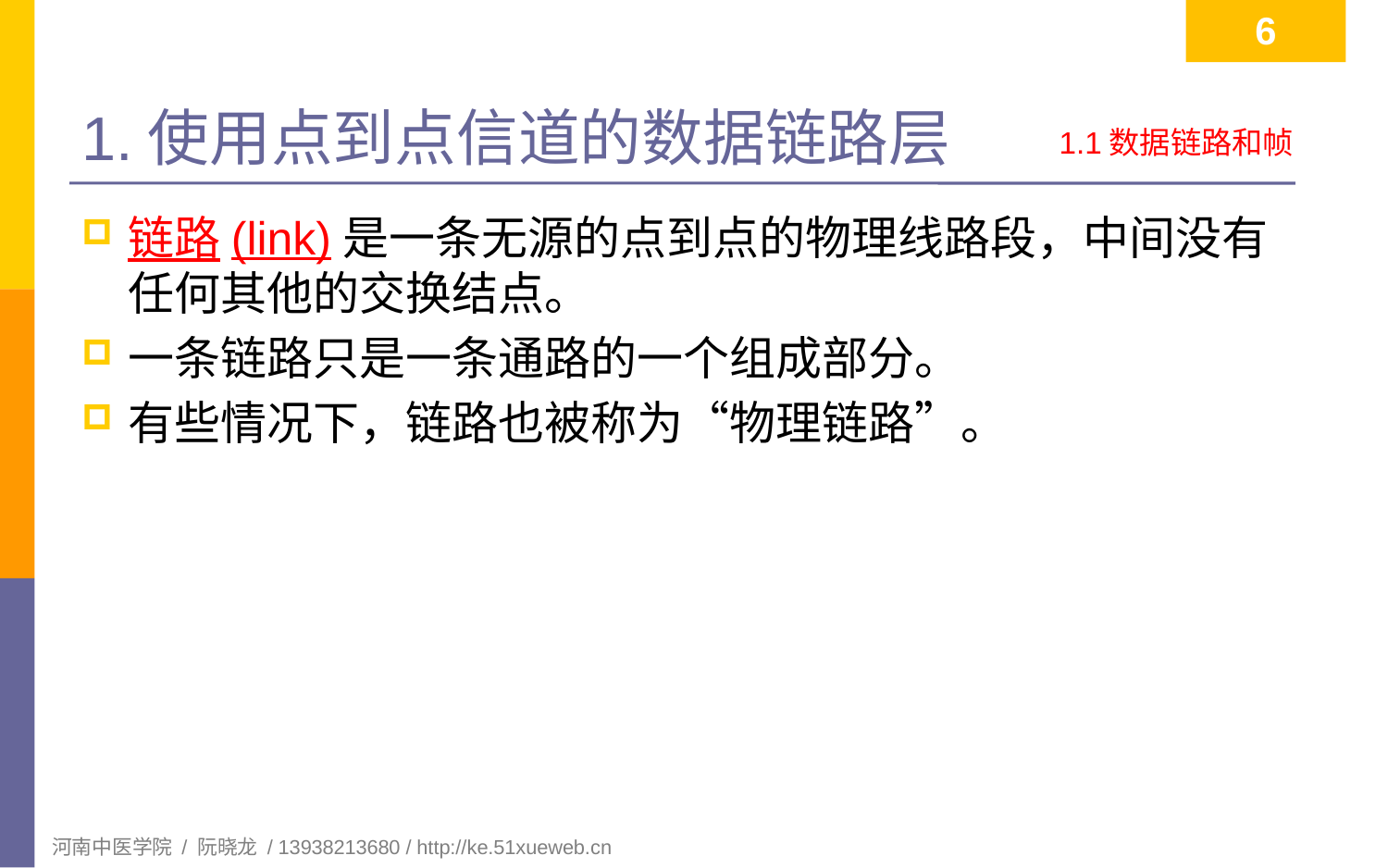

6
# 1.使用点到点信道的数据链路层
1.1数据链路和帧
链路(link)是一条无源的点到点的物理线路段，中间没有任何其他的交换结点。
一条链路只是一条通路的一个组成部分。
有些情况下，链路也被称为“物理链路”。